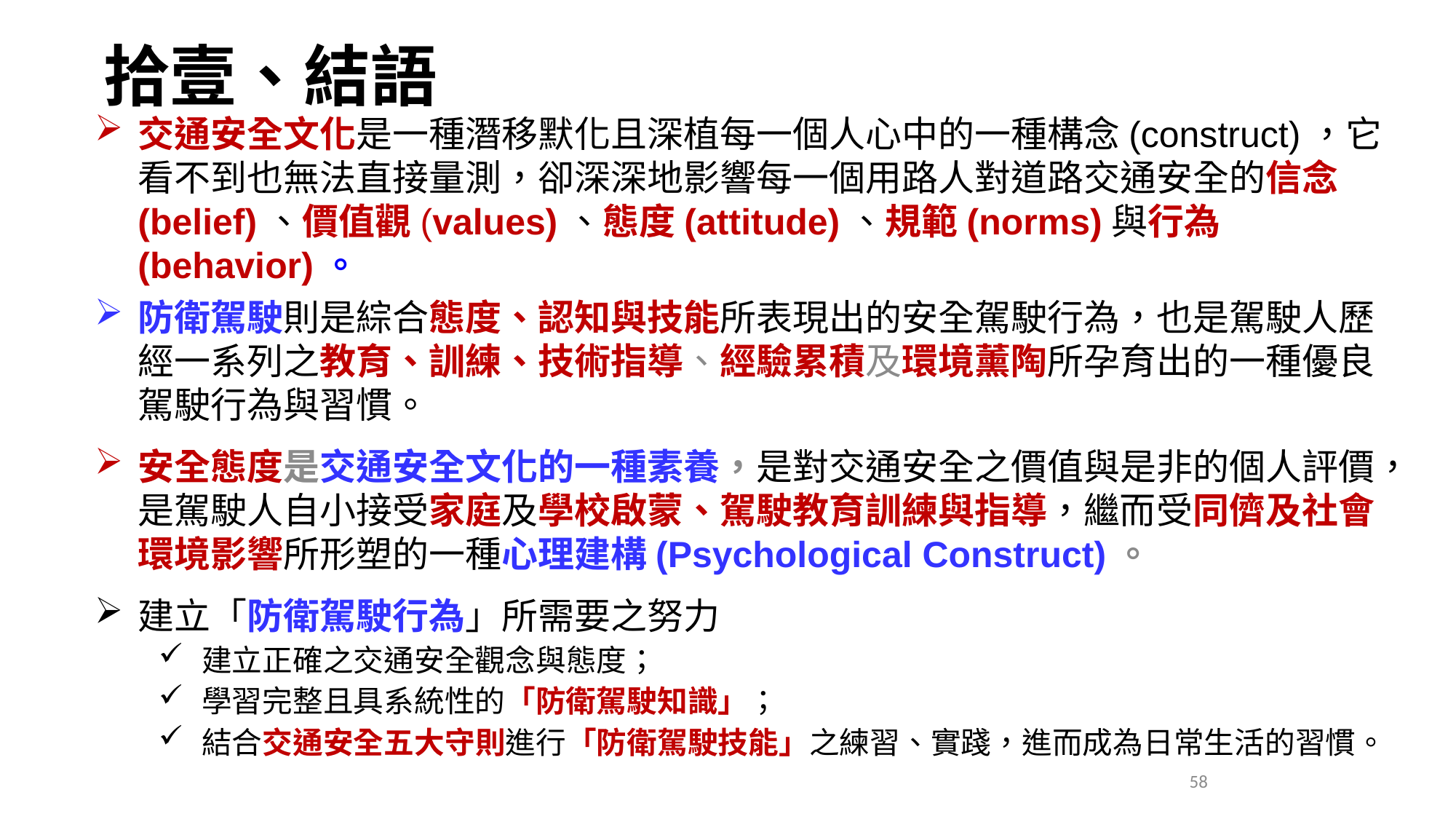

# 拾壹、結語
交通安全文化是一種潛移默化且深植每一個人心中的一種構念(construct)，它看不到也無法直接量測，卻深深地影響每一個用路人對道路交通安全的信念(belief)、價值觀(values)、態度(attitude)、規範(norms)與行為(behavior)。
防衛駕駛則是綜合態度、認知與技能所表現出的安全駕駛行為，也是駕駛人歷經一系列之教育、訓練、技術指導、經驗累積及環境薰陶所孕育出的一種優良駕駛行為與習慣。
安全態度是交通安全文化的一種素養，是對交通安全之價值與是非的個人評價，是駕駛人自小接受家庭及學校啟蒙、駕駛教育訓練與指導，繼而受同儕及社會環境影響所形塑的一種心理建構(Psychological Construct)。
建立「防衛駕駛行為」所需要之努力
建立正確之交通安全觀念與態度；
學習完整且具系統性的「防衛駕駛知識」；
結合交通安全五大守則進行「防衛駕駛技能」之練習、實踐，進而成為日常生活的習慣。
58